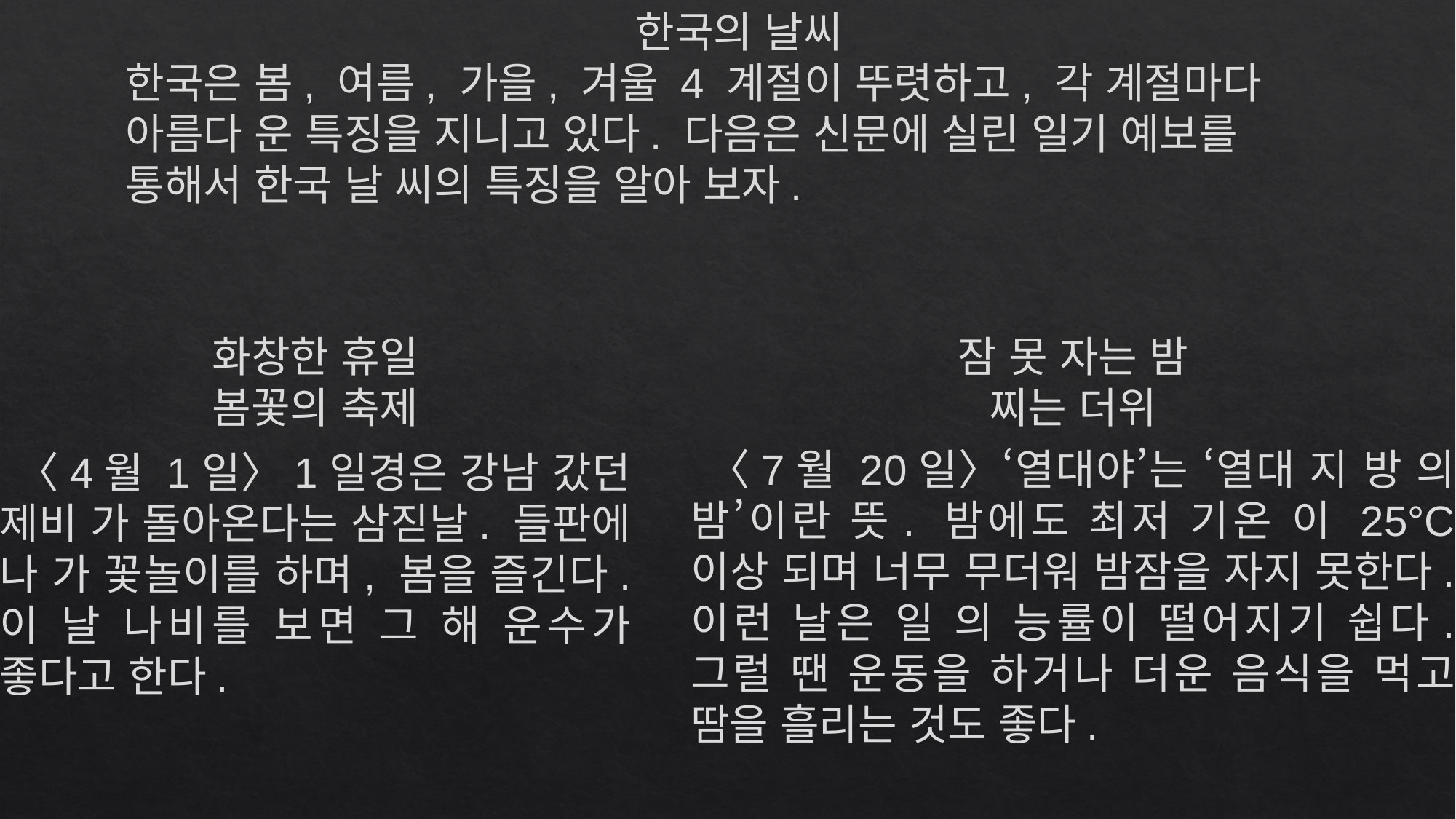

한국의 날씨
한국은 봄, 여름, 가을, 겨울 4 계절이 뚜렷하고, 각 계절마다 아름다 운 특징을 지니고 있다. 다음은 신문에 실린 일기 예보를 통해서 한국 날 씨의 특징을 알아 보자.
화창한 휴일
봄꽃의 축제
〈4월 1일〉1일경은 강남 갔던 제비 가 돌아온다는 삼짇날. 들판에 나 가 꽃놀이를 하며, 봄을 즐긴다. 이 날 나비를 보면 그 해 운수가 좋다고 한다.
잠 못 자는 밤
찌는 더위
〈7월 20일〉‘열대야’는 ‘열대 지 방 의 밤’이란 뜻. 밤에도 최저 기온 이 25°C 이상 되며 너무 무더워 밤잠을 자지 못한다. 이런 날은 일 의 능률이 떨어지기 쉽다. 그럴 땐 운동을 하거나 더운 음식을 먹고 땀을 흘리는 것도 좋다.